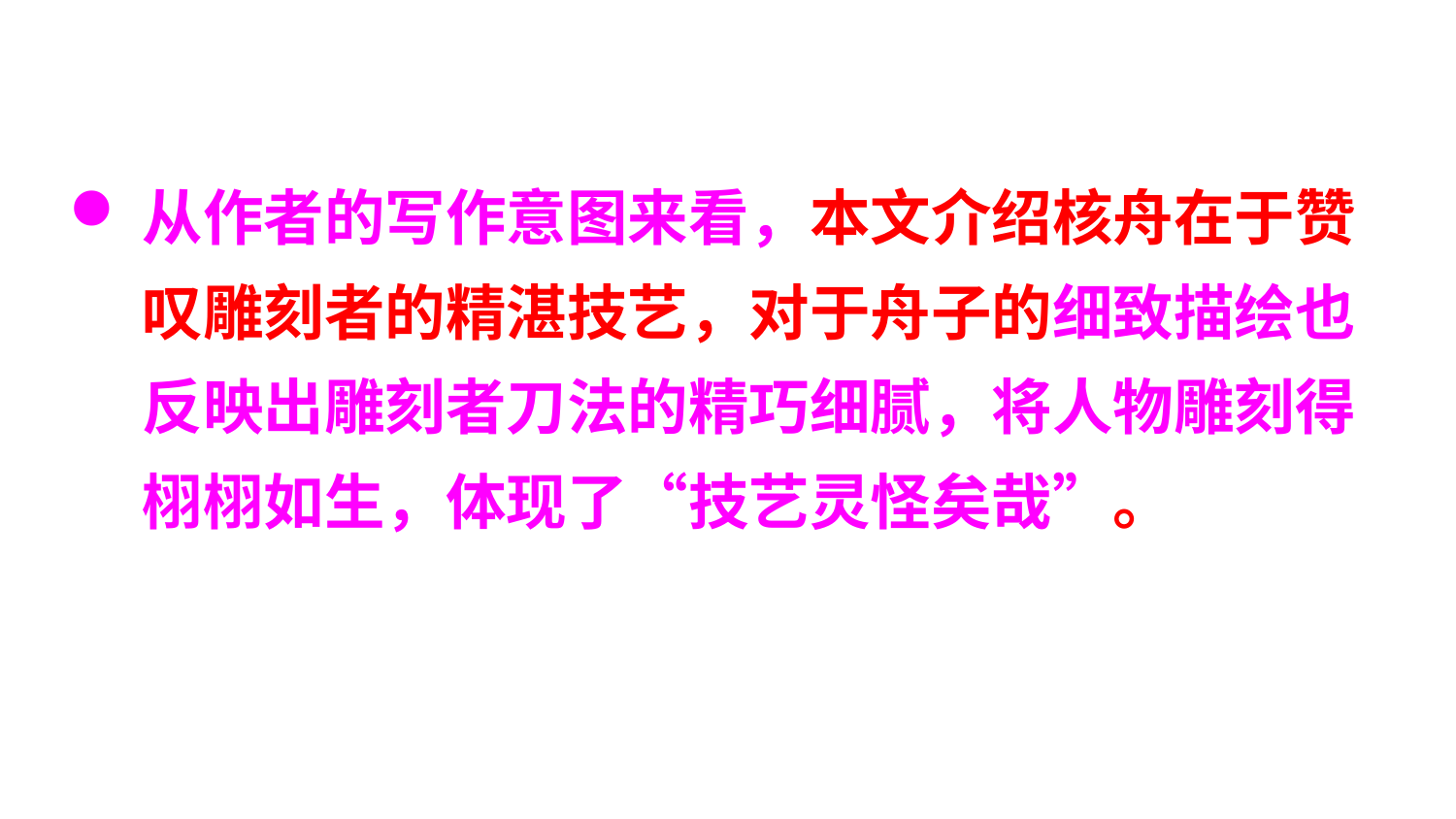

从作者的写作意图来看，本文介绍核舟在于赞叹雕刻者的精湛技艺，对于舟子的细致描绘也反映出雕刻者刀法的精巧细腻，将人物雕刻得栩栩如生，体现了“技艺灵怪矣哉”。